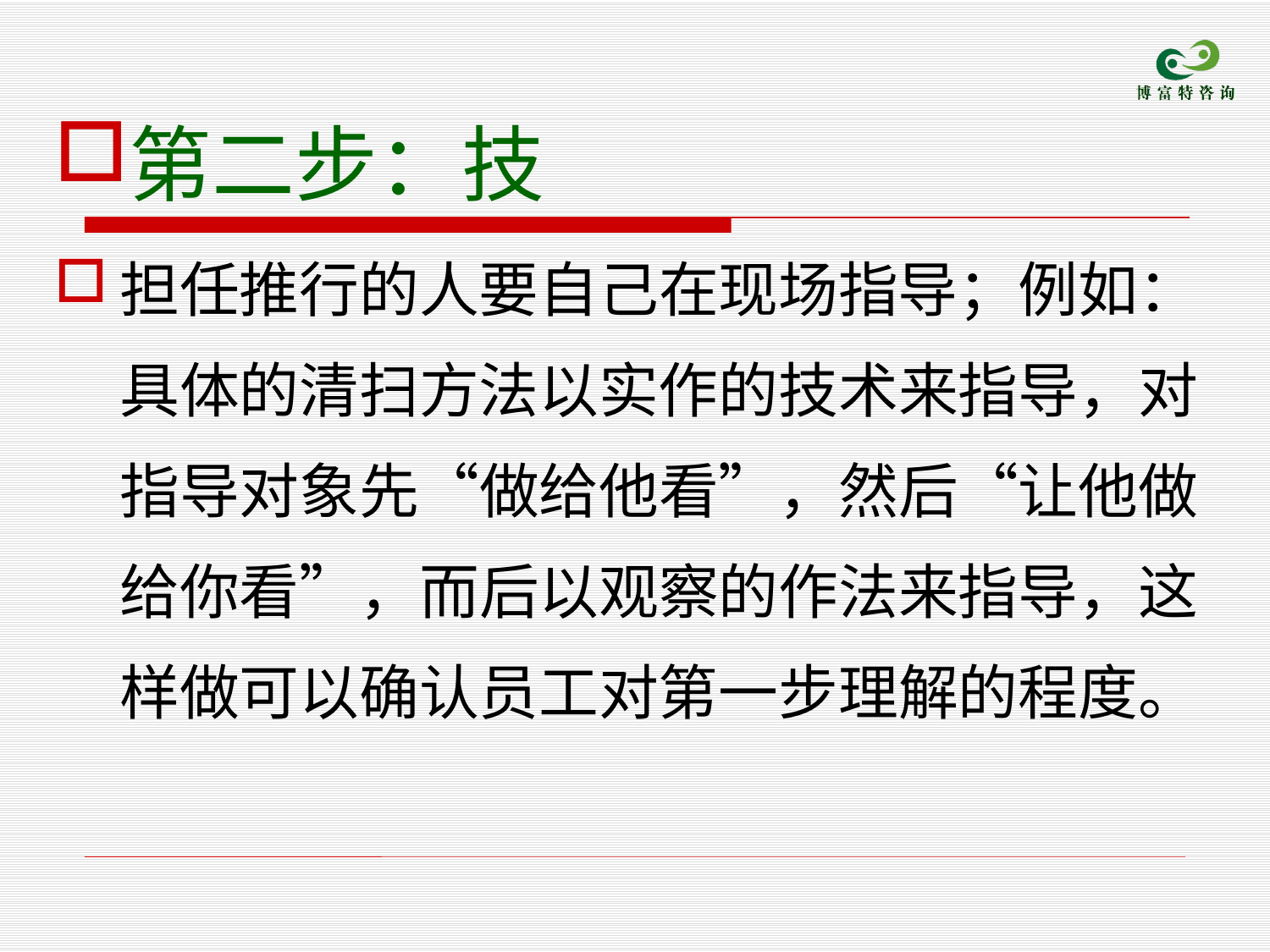

第二步：技
担任推行的人要自己在现场指导；例如：具体的清扫方法以实作的技术来指导，对指导对象先“做给他看”，然后“让他做给你看”，而后以观察的作法来指导，这样做可以确认员工对第一步理解的程度。
798